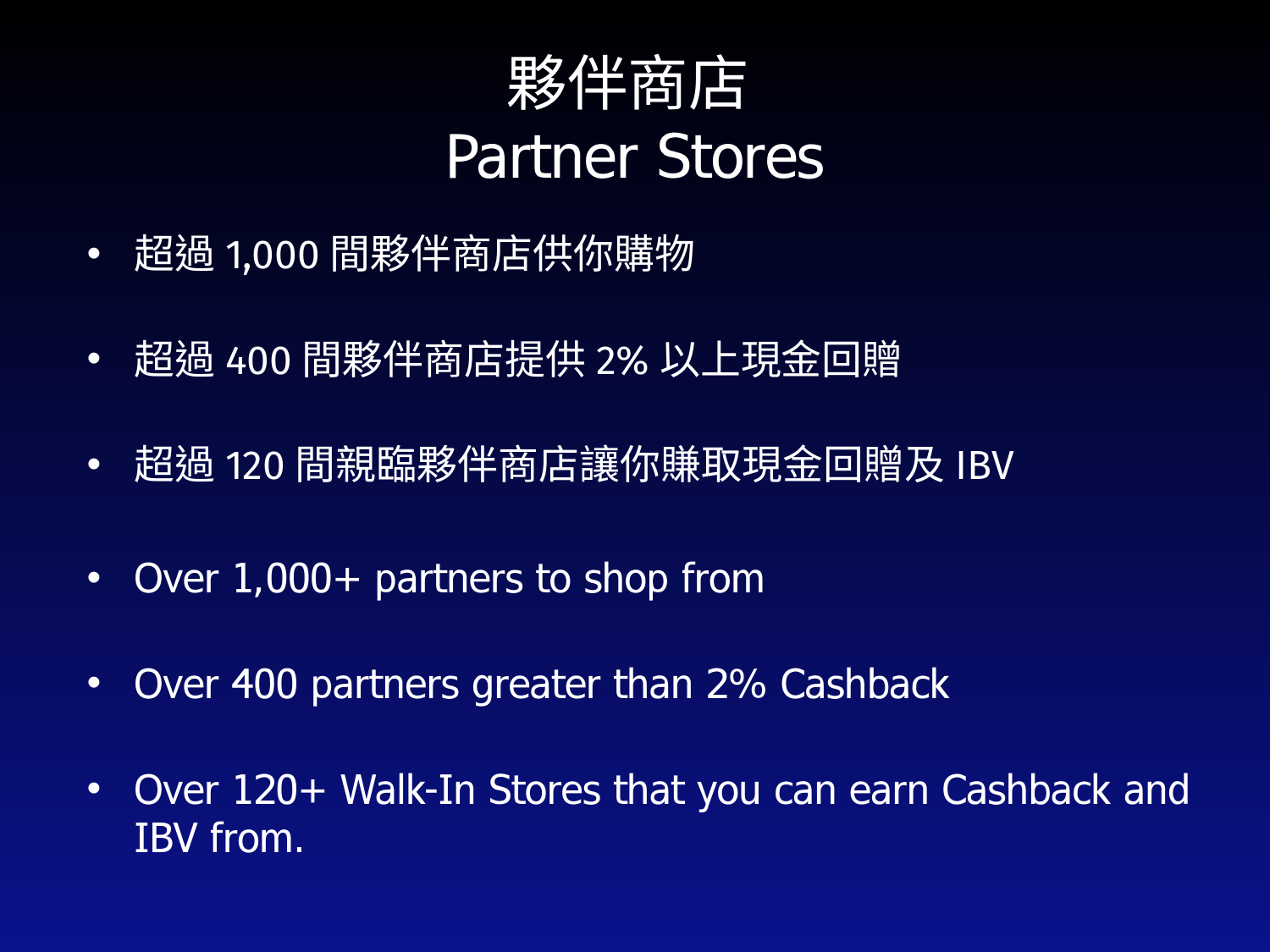

# 夥伴商店 Partner Stores
超過1,000間夥伴商店供你購物
超過400間夥伴商店提供2%以上現金回贈
超過120間親臨夥伴商店讓你賺取現金回贈及IBV

Over 1,000+ partners to shop from
Over 400 partners greater than 2% Cashback
Over 120+ Walk-In Stores that you can earn Cashback and IBV from.